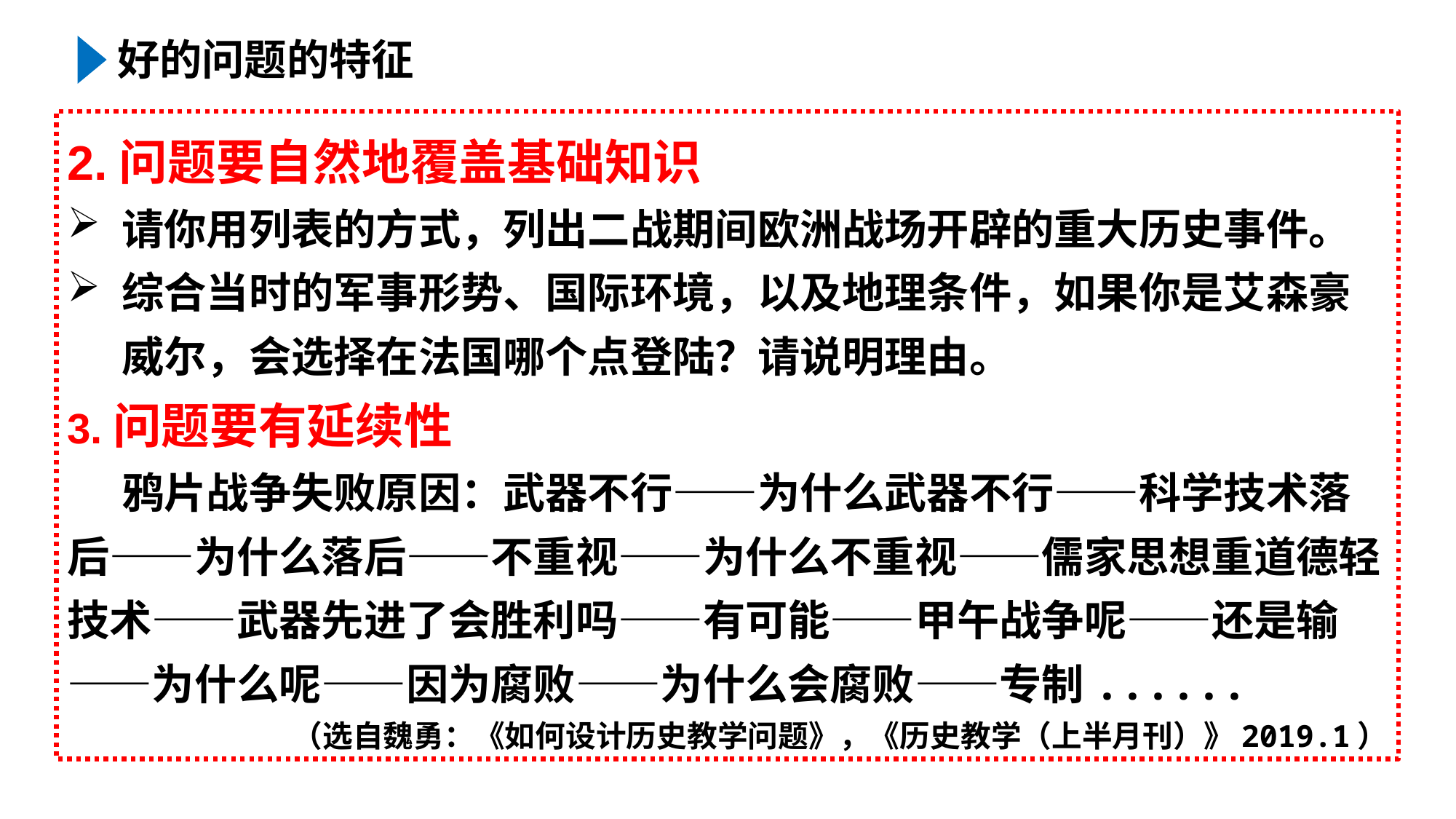

好的问题的特征

2.问题要自然地覆盖基础知识
请你用列表的方式，列出二战期间欧洲战场开辟的重大历史事件。
综合当时的军事形势、国际环境，以及地理条件，如果你是艾森豪威尔，会选择在法国哪个点登陆？请说明理由。
3.问题要有延续性
鸦片战争失败原因：武器不行——为什么武器不行——科学技术落后——为什么落后——不重视——为什么不重视——儒家思想重道德轻技术——武器先进了会胜利吗——有可能——甲午战争呢——还是输——为什么呢——因为腐败——为什么会腐败——专制......
（选自魏勇：《如何设计历史教学问题》，《历史教学（上半月刊）》2019.1）